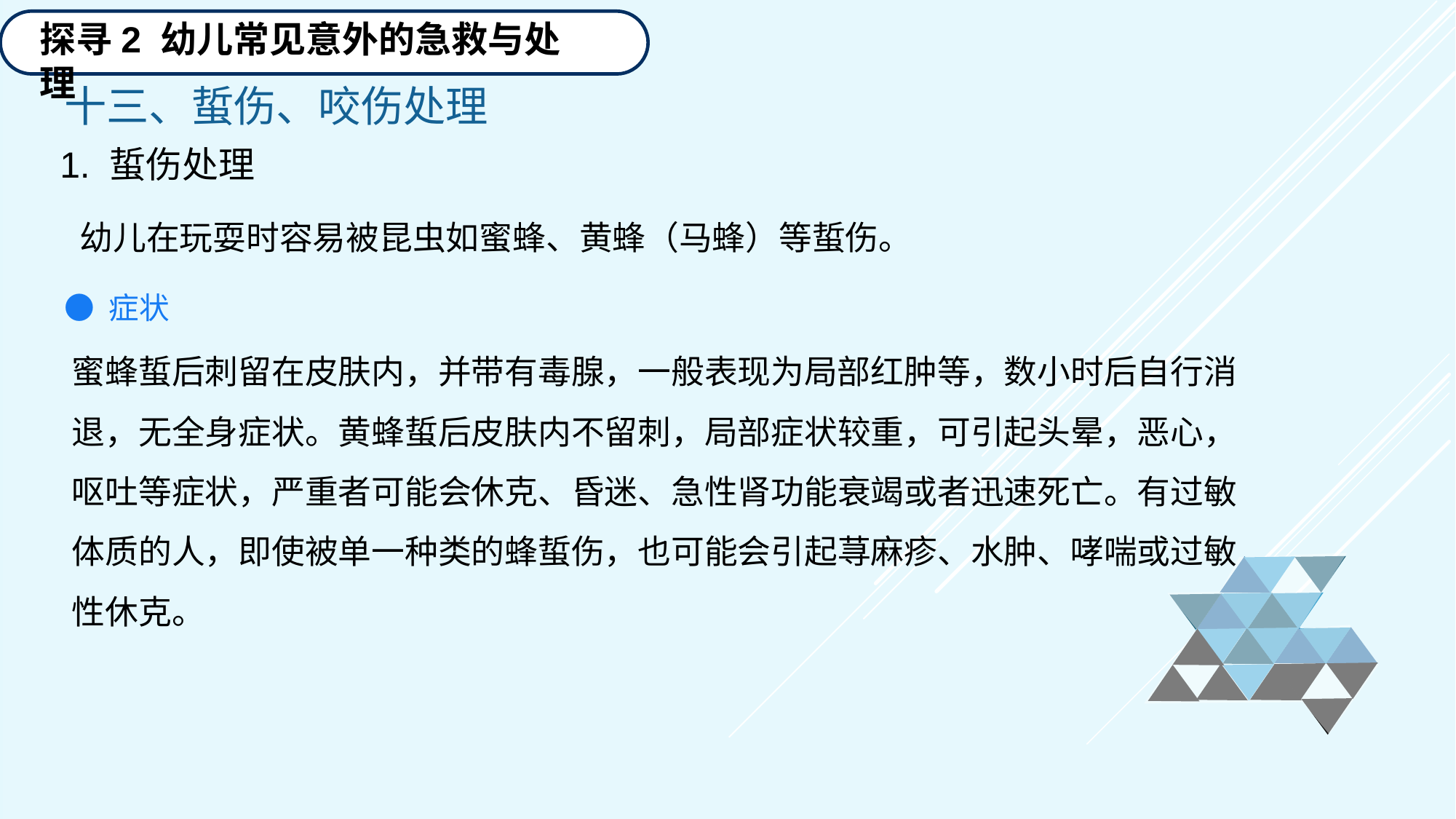

探寻2 幼儿常见意外的急救与处理
十三、蜇伤、咬伤处理
1. 蜇伤处理
 幼儿在玩耍时容易被昆虫如蜜蜂、黄蜂（马蜂）等蜇伤。
● 症状
蜜蜂蜇后刺留在皮肤内，并带有毒腺，一般表现为局部红肿等，数小时后自行消退，无全身症状。黄蜂蜇后皮肤内不留刺，局部症状较重，可引起头晕，恶心，呕吐等症状，严重者可能会休克、昏迷、急性肾功能衰竭或者迅速死亡。有过敏体质的人，即使被单一种类的蜂蜇伤，也可能会引起荨麻疹、水肿、哮喘或过敏性休克。